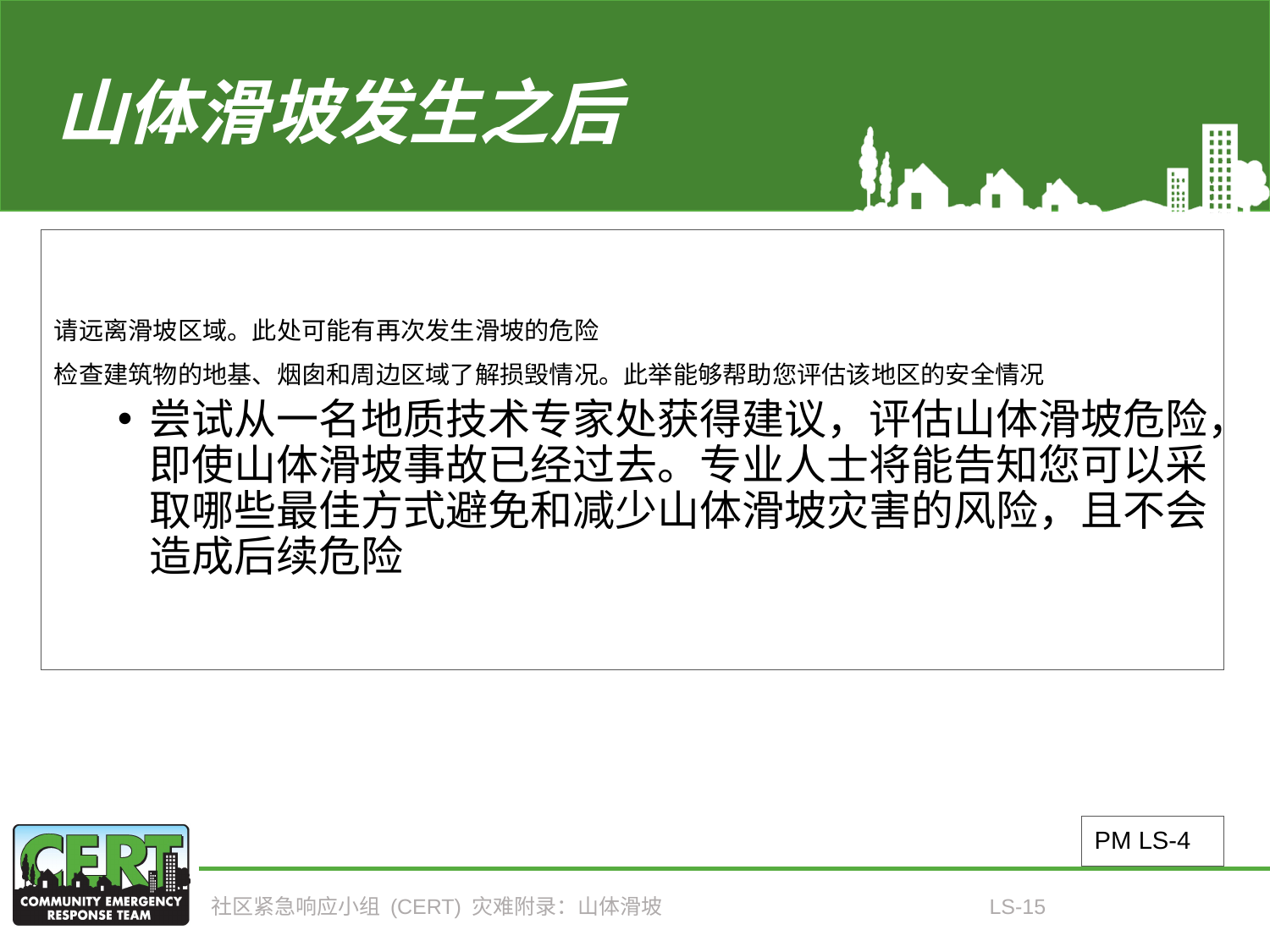

# 山体滑坡发生之后
请远离滑坡区域。此处可能有再次发生滑坡的危险
检查建筑物的地基、烟囱和周边区域了解损毁情况。此举能够帮助您评估该地区的安全情况
尝试从一名地质技术专家处获得建议，评估山体滑坡危险，即使山体滑坡事故已经过去。专业人士将能告知您可以采取哪些最佳方式避免和减少山体滑坡灾害的风险，且不会造成后续危险
PM LS-4
社区紧急响应小组 (CERT) 灾难附录：山体滑坡
LS-15